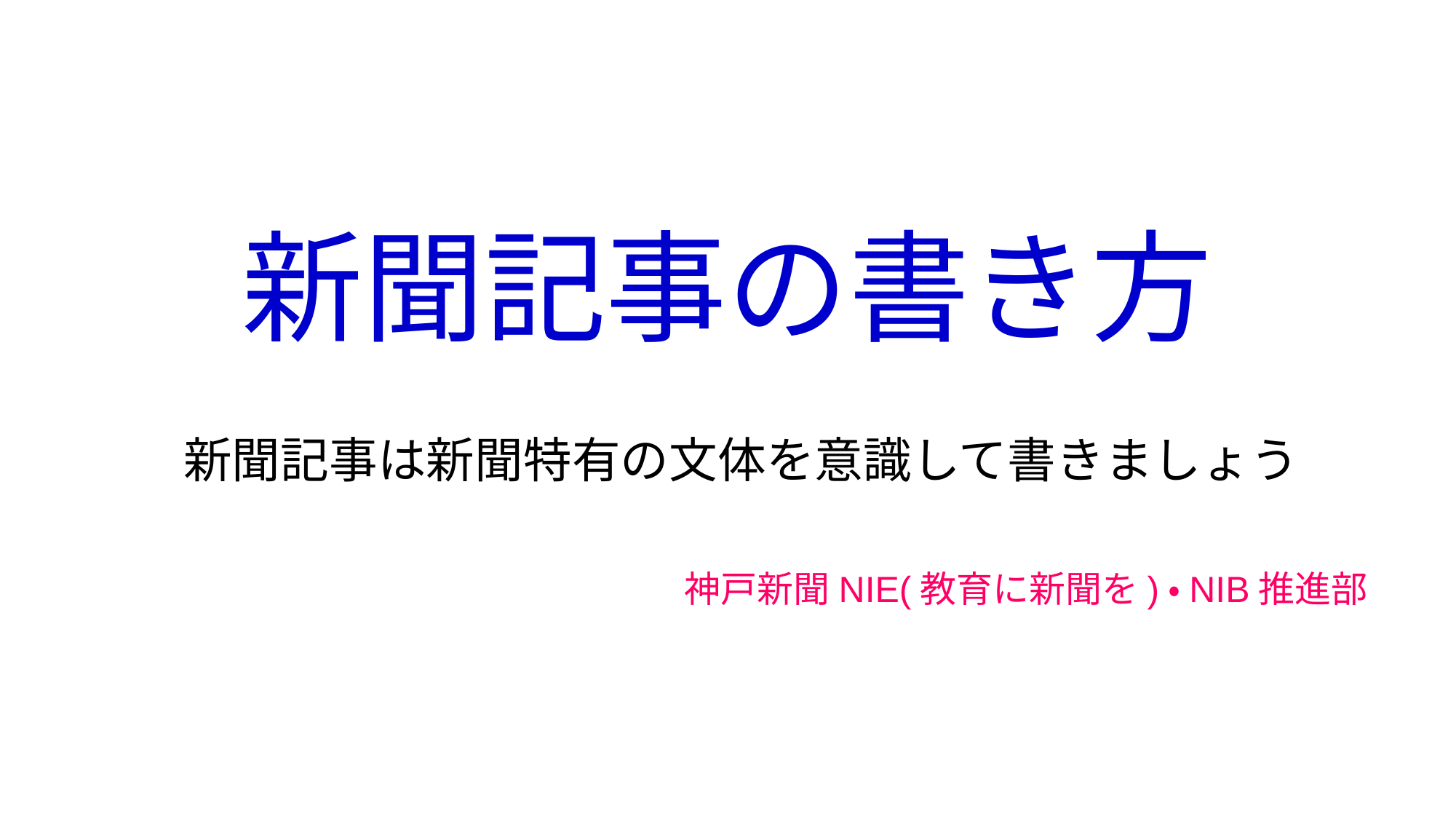

# 新聞記事の書き方
新聞記事は新聞特有の文体を意識して書きましょう

神戸新聞NIE(教育に新聞を)・NIB推進部